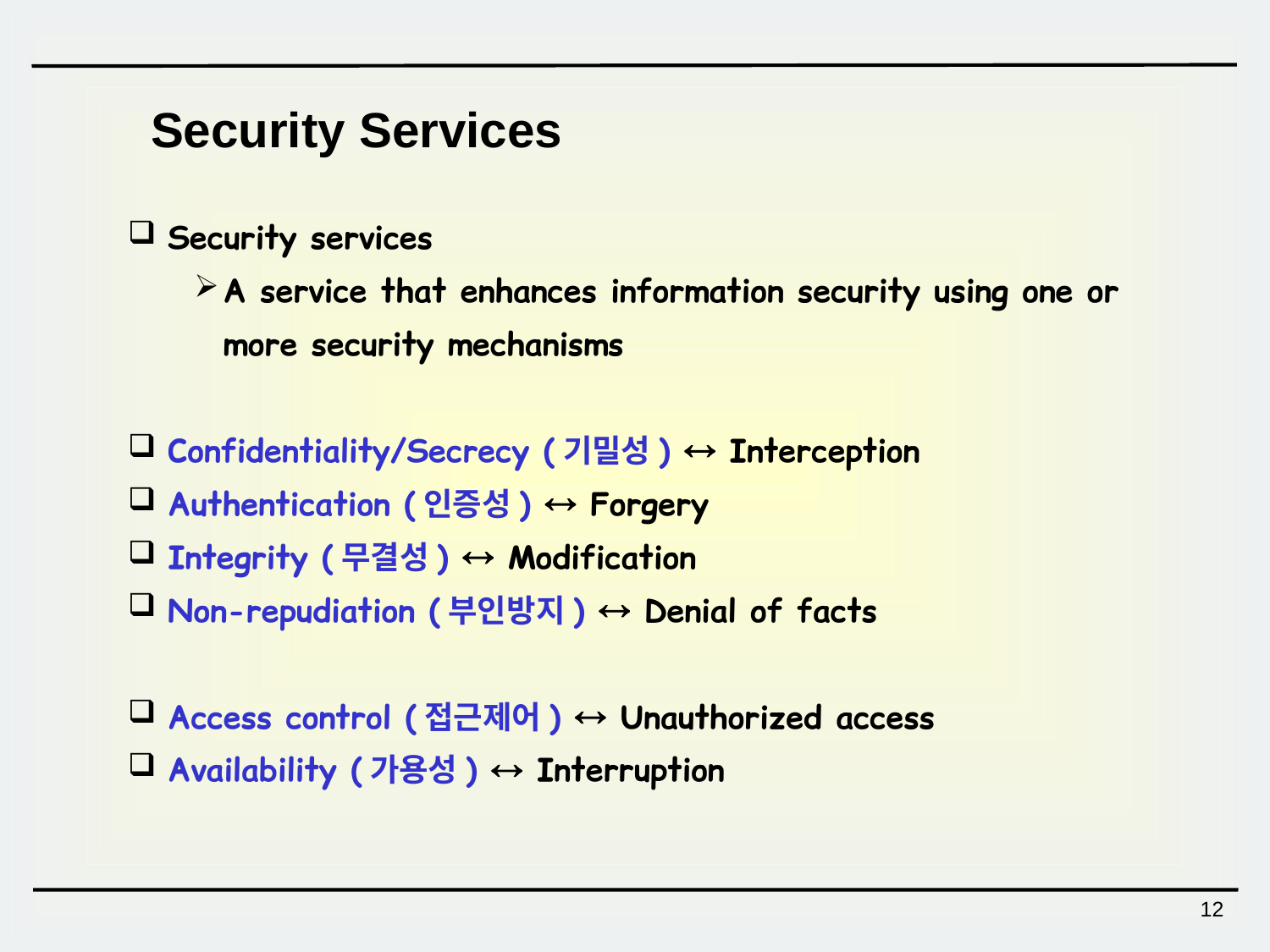

Security Services
Security services
A service that enhances information security using one or more security mechanisms

Confidentiality/Secrecy (기밀성) ↔ Interception
Authentication (인증성) ↔ Forgery
Integrity (무결성) ↔ Modification
Non-repudiation (부인방지) ↔ Denial of facts

Access control (접근제어) ↔ Unauthorized access
Availability (가용성) ↔ Interruption
12